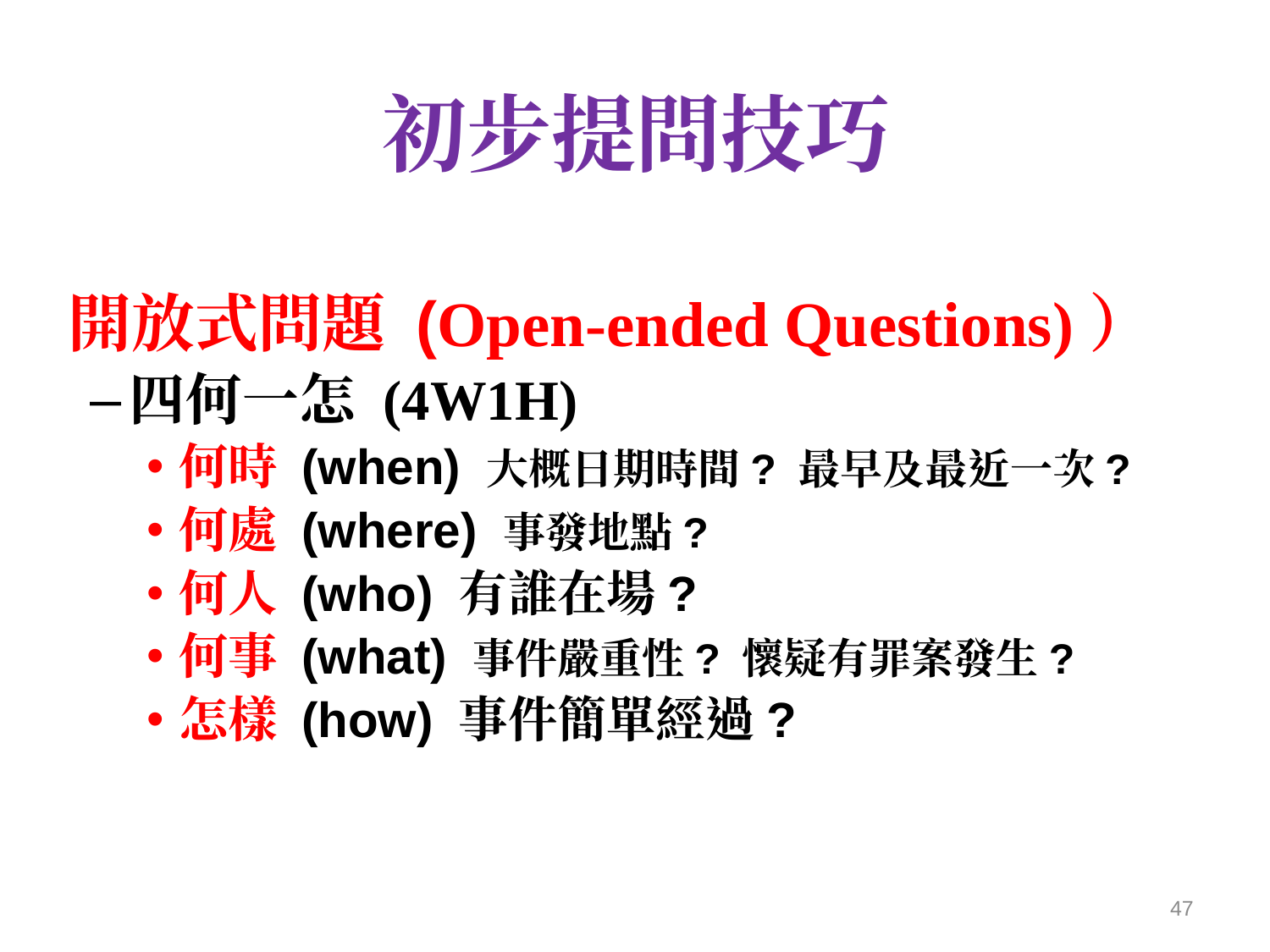

# 初步提問技巧
開放式問題 (Open-ended Questions)）
四何一怎 (4W1H)
何時 (when) 大概日期時間? 最早及最近一次?
何處 (where) 事發地點?
何人 (who) 有誰在場?
何事 (what) 事件嚴重性? 懷疑有罪案發生?
怎樣 (how) 事件簡單經過?
47